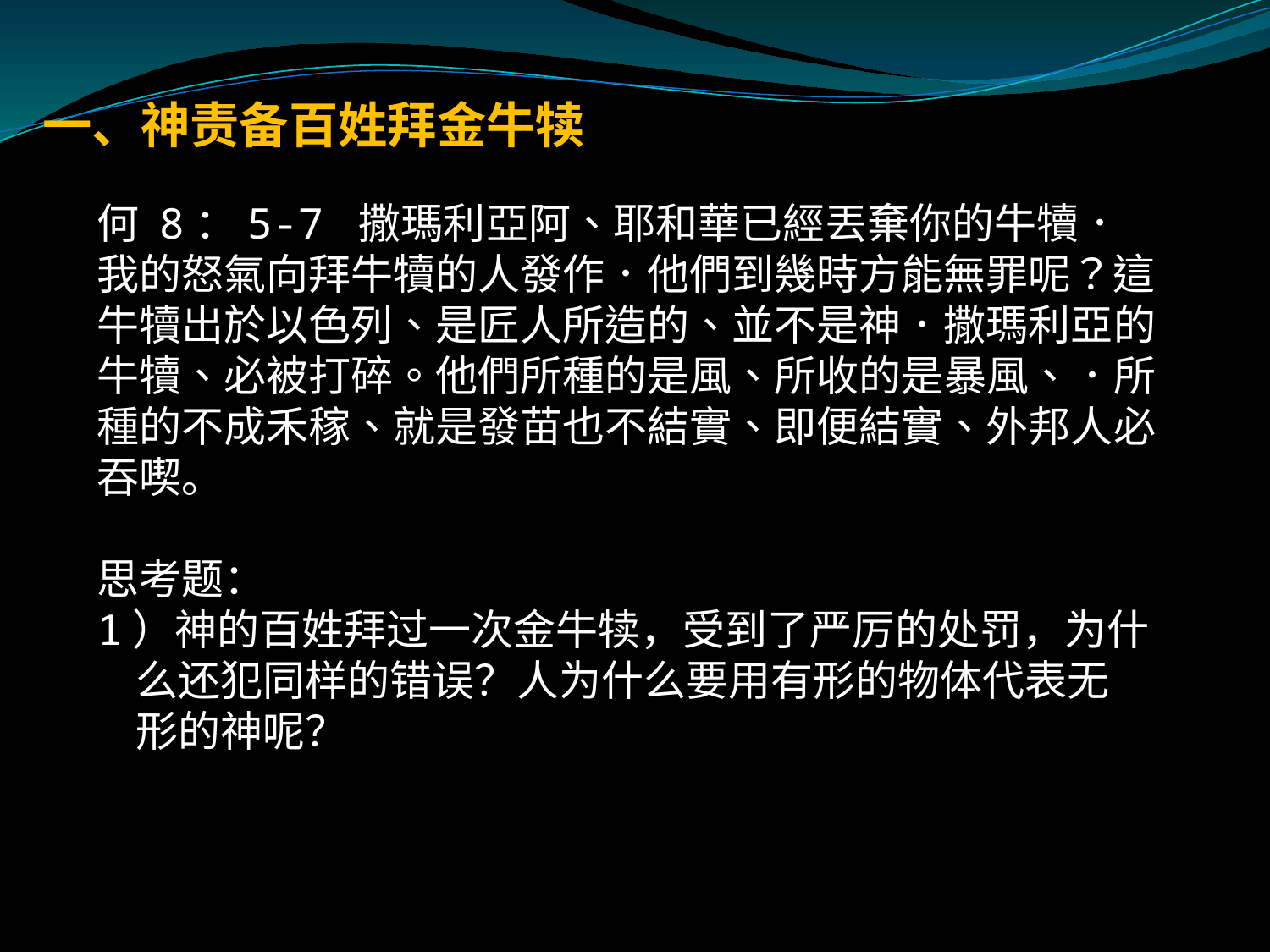

# 一、神责备百姓拜金牛犊
何 8：5-7 撒瑪利亞阿、耶和華已經丟棄你的牛犢．我的怒氣向拜牛犢的人發作．他們到幾時方能無罪呢？這牛犢出於以色列、是匠人所造的、並不是神．撒瑪利亞的牛犢、必被打碎。他們所種的是風、所收的是暴風、．所種的不成禾稼、就是發苗也不結實、即便結實、外邦人必吞喫。

思考题：
1）神的百姓拜过一次金牛犊，受到了严厉的处罚，为什
   么还犯同样的错误？人为什么要用有形的物体代表无
   形的神呢？